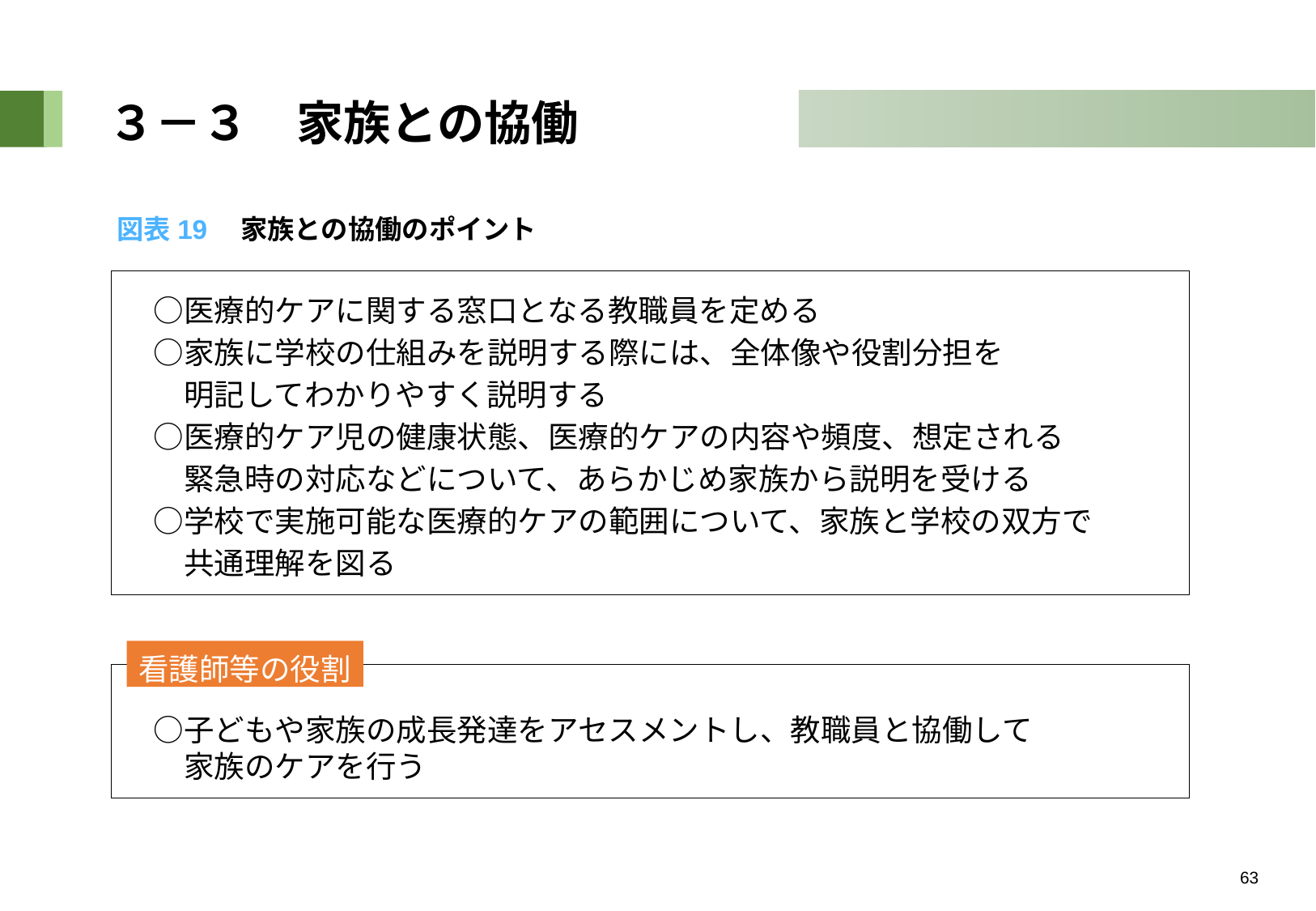

# ３－３　家族との協働
図表19　家族との協働のポイント
　○医療的ケアに関する窓口となる教職員を定める
　○家族に学校の仕組みを説明する際には、全体像や役割分担を
　　明記してわかりやすく説明する
　○医療的ケア児の健康状態、医療的ケアの内容や頻度、想定される
　　緊急時の対応などについて、あらかじめ家族から説明を受ける
　○学校で実施可能な医療的ケアの範囲について、家族と学校の双方で
　　共通理解を図る
看護師等の役割

　○子どもや家族の成長発達をアセスメントし、教職員と協働して
　　家族のケアを行う
63